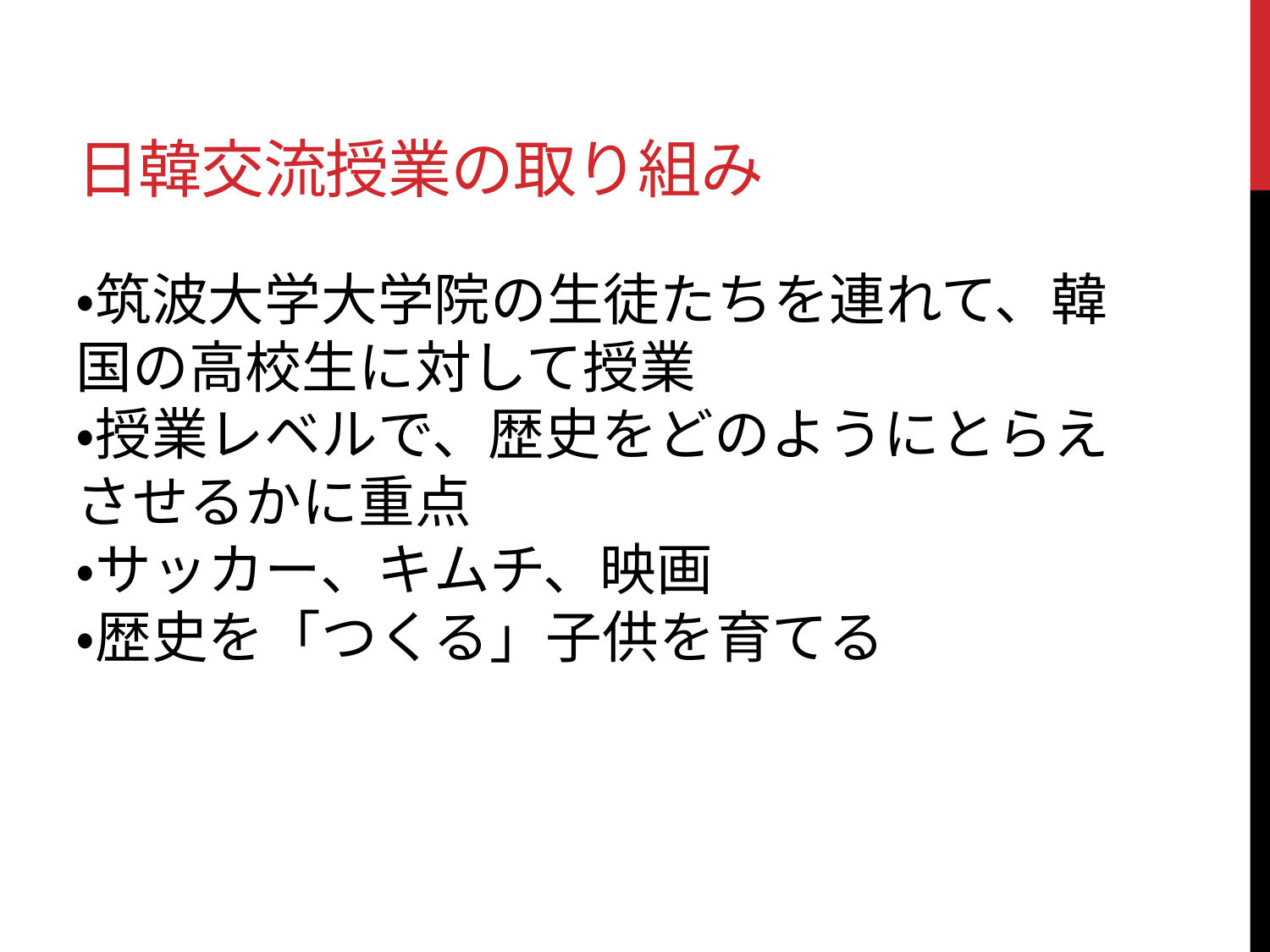

# 日韓交流授業の取り組み
・筑波大学大学院の生徒たちを連れて、韓国の高校生に対して授業
・授業レベルで、歴史をどのようにとらえさせるかに重点
・サッカー、キムチ、映画
・歴史を「つくる」子供を育てる